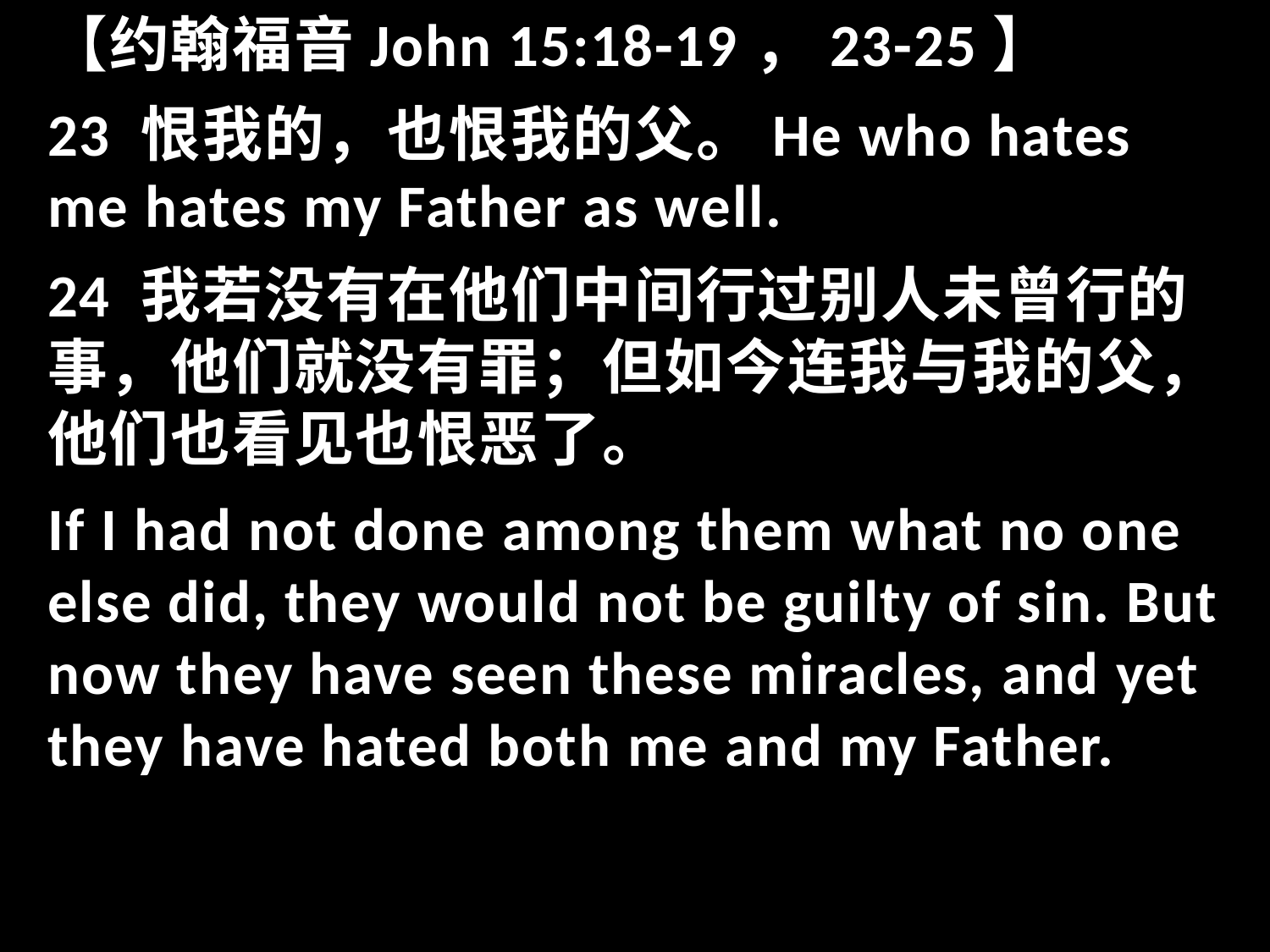

【约翰福音John 15:18-19，23-25】
23 恨我的，也恨我的父。He who hates me hates my Father as well.
24 我若没有在他们中间行过别人未曾行的事，他们就没有罪；但如今连我与我的父，他们也看见也恨恶了。
If I had not done among them what no one else did, they would not be guilty of sin. But now they have seen these miracles, and yet they have hated both me and my Father.